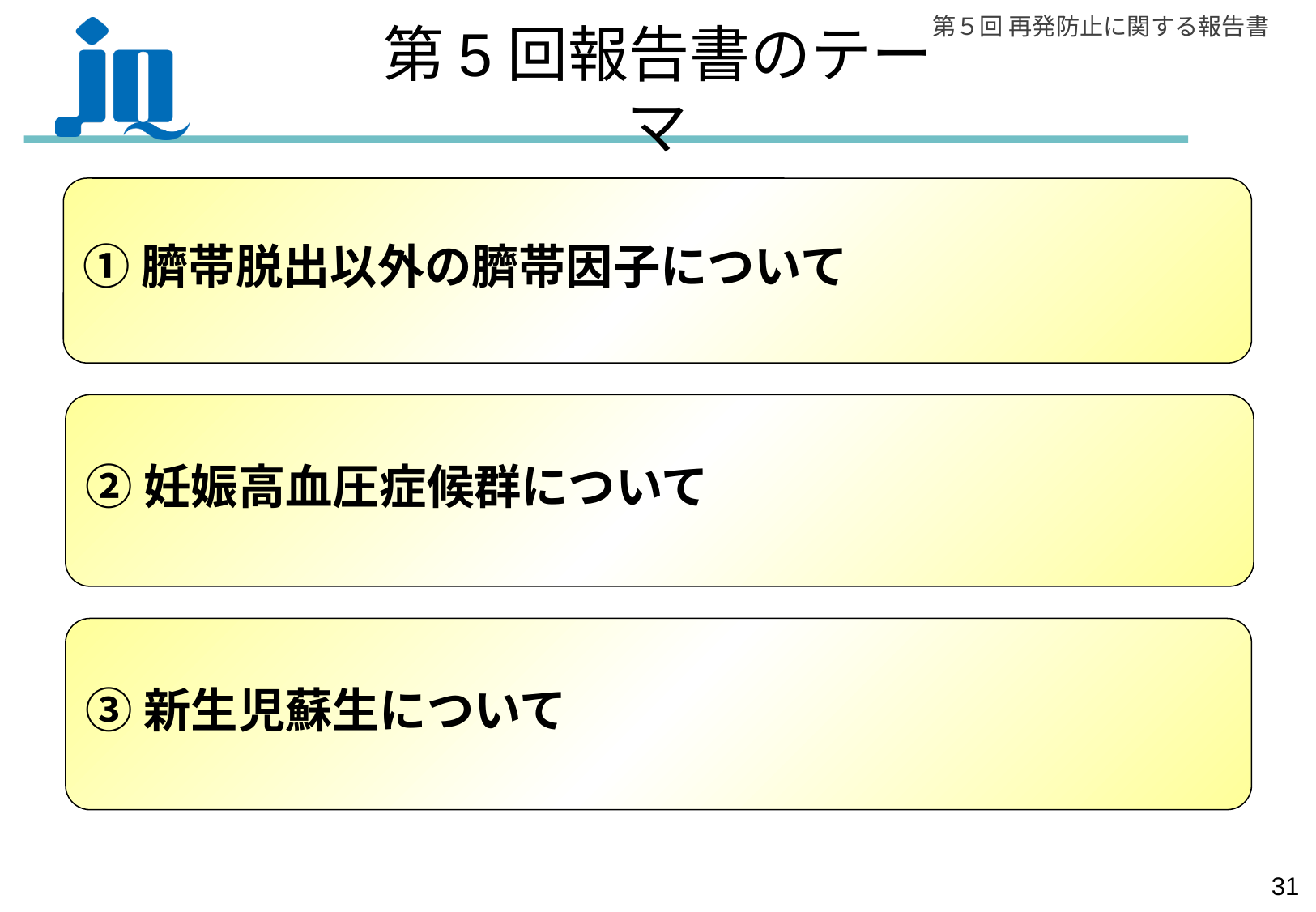

# 第5回報告書のテーマ
①臍帯脱出以外の臍帯因子について
②妊娠高血圧症候群について
③新生児蘇生について
31